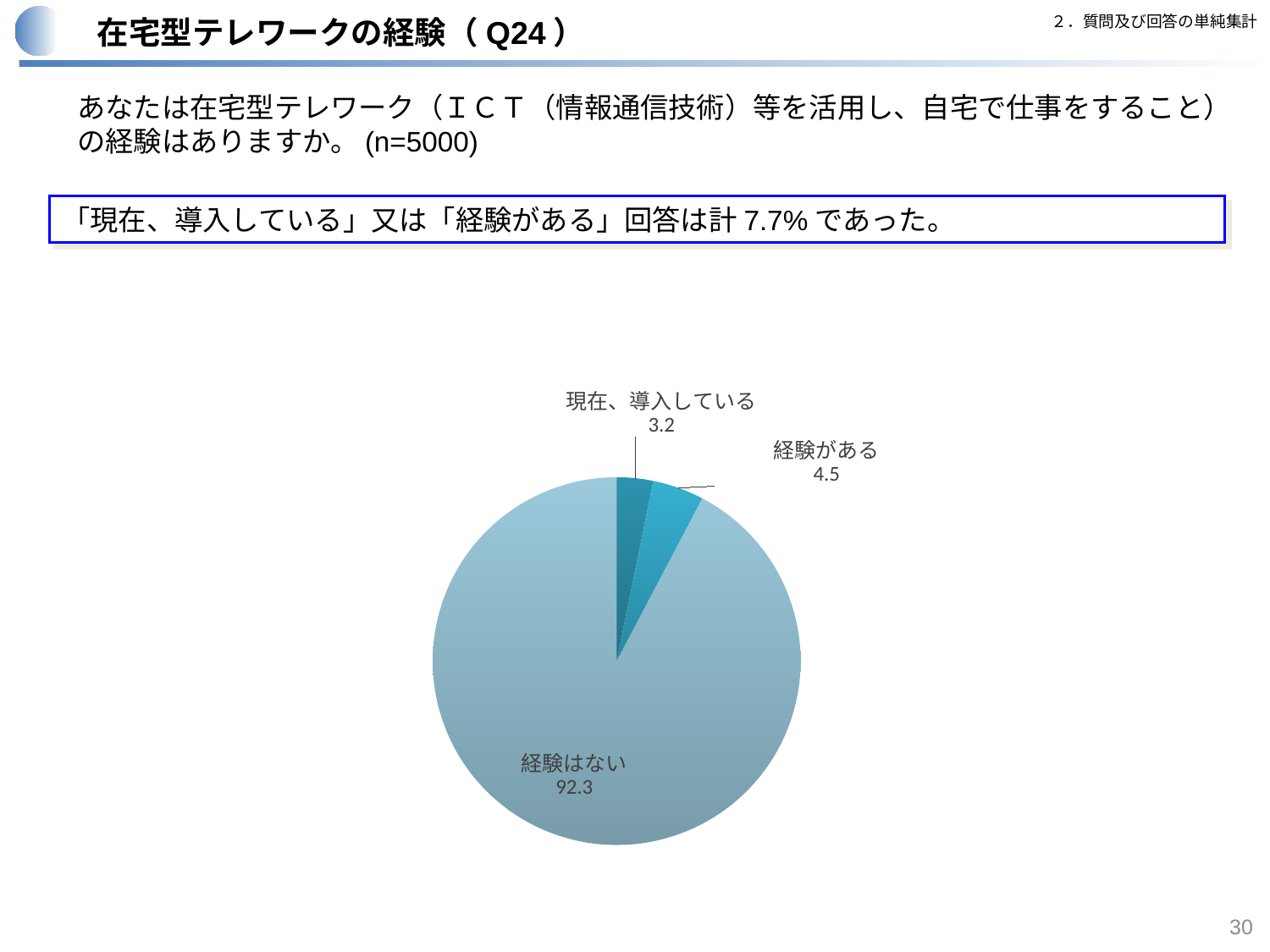

２．質問及び回答の単純集計

在宅型テレワークの経験（Q24）

あなたは在宅型テレワーク（ＩＣＴ（情報通信技術）等を活用し、自宅で仕事をすること）の経験はありますか。(n=5000)
「現在、導入している」又は「経験がある」回答は計7.7%であった。

### Chart

| Category |  |
|---|---|
| 現在、導入している | 3.2 |
| 経験がある | 4.52 |
| 経験はない | 92.28 |
30